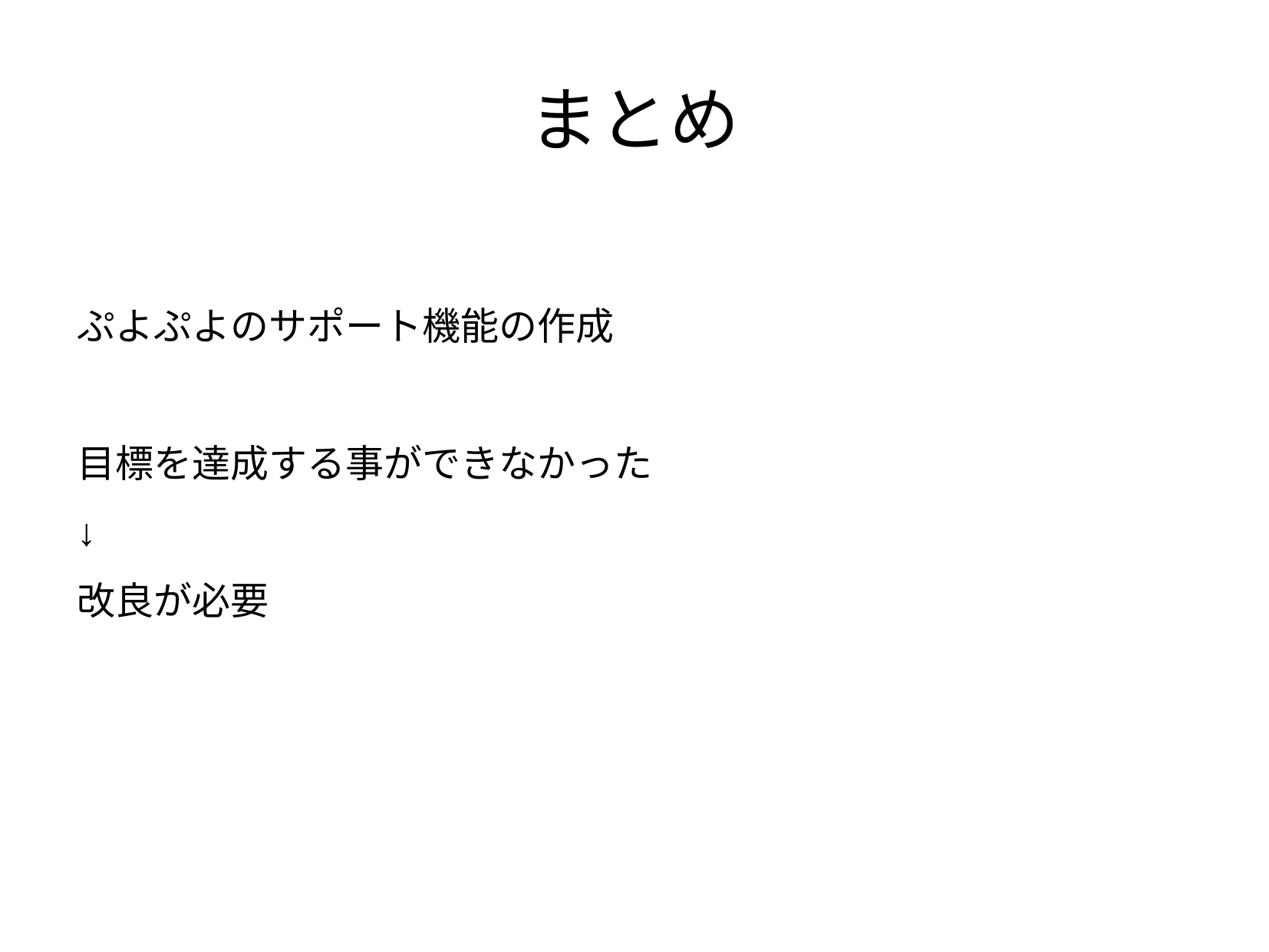

まとめ

ぷよぷよのサポート機能の作成

目標を達成する事ができなかった
↓
改良が必要